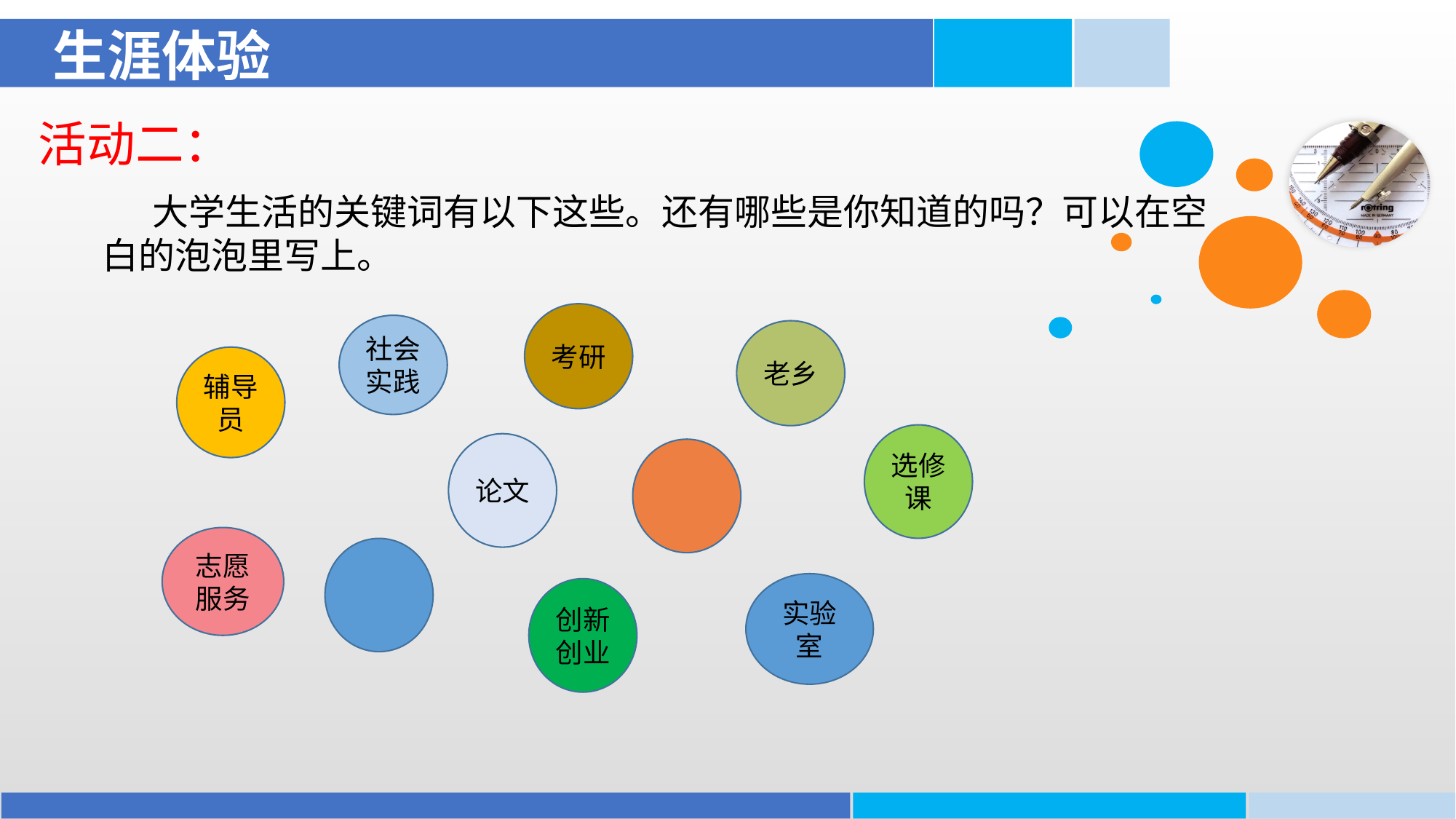

生涯体验
活动二：
     大学生活的关键词有以下这些。还有哪些是你知道的吗？可以在空白的泡泡里写上。
考研
社会实践
老乡
辅导员
选修课
论文

志愿服务

实验室
创新创业